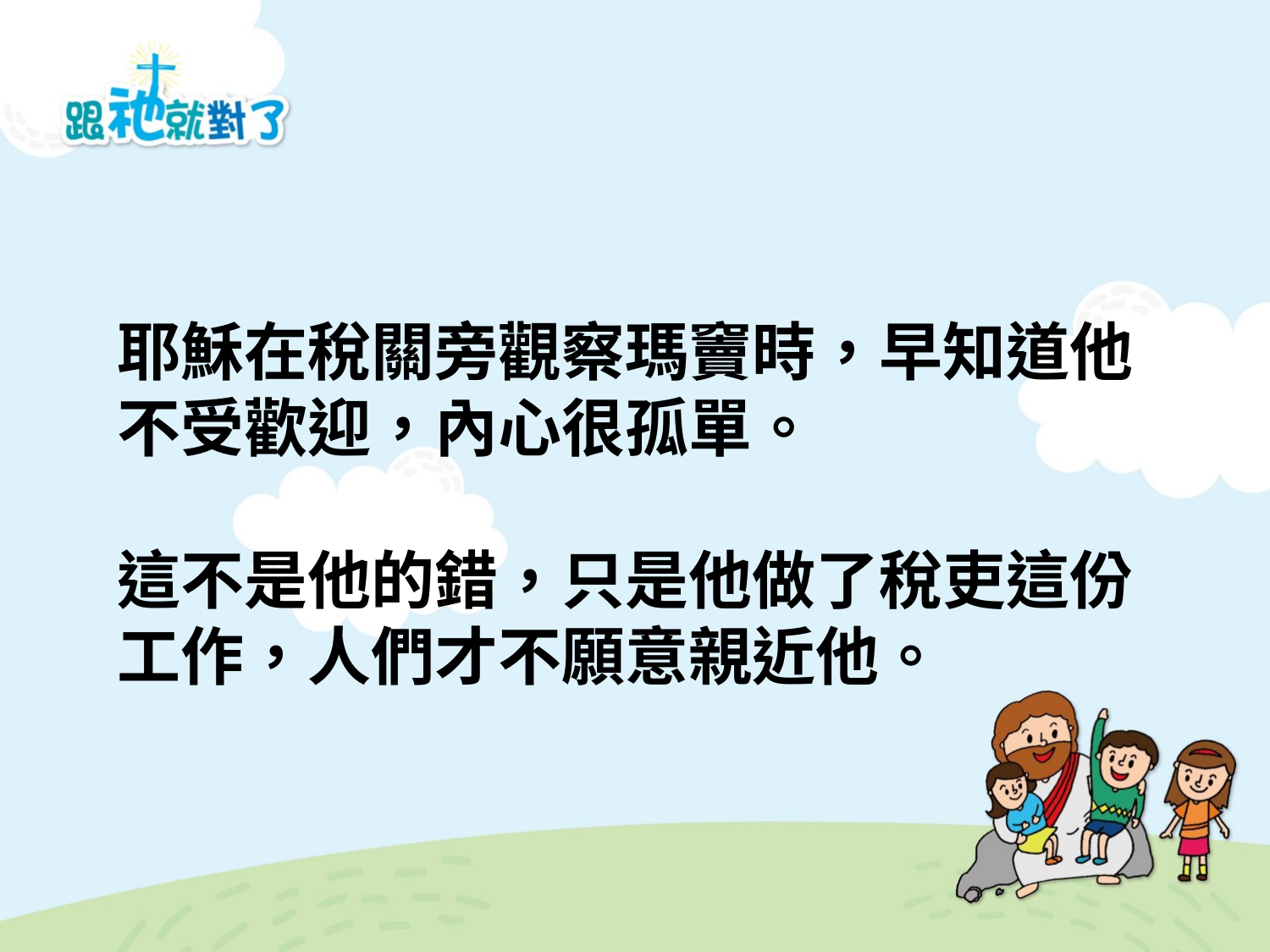

耶穌在稅關旁觀察瑪竇時，早知道他不受歡迎，內心很孤單。

這不是他的錯，只是他做了稅吏這份工作，人們才不願意親近他。